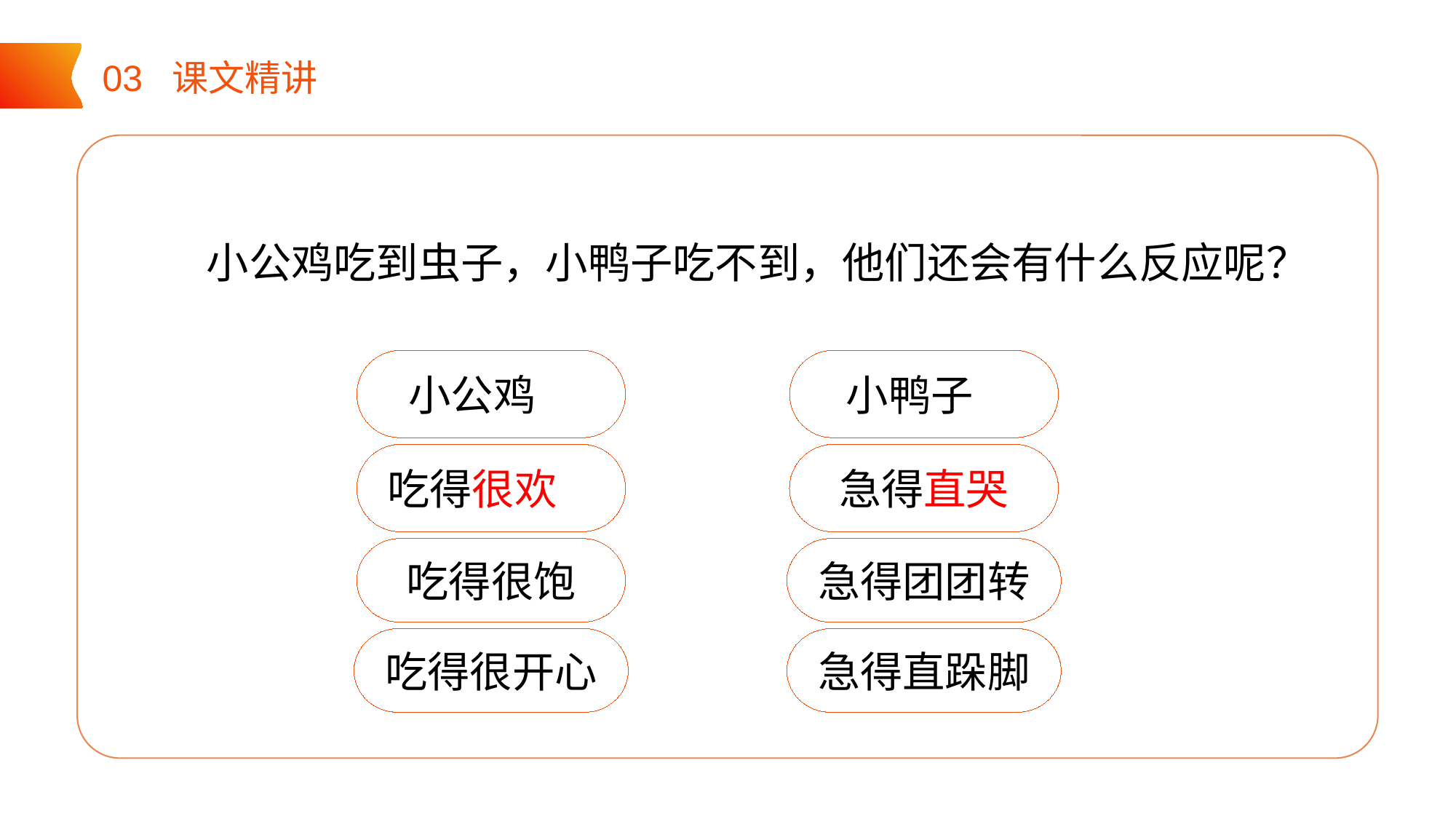

03  课文精讲

    小公鸡吃到虫子，小鸭子吃不到，他们还会有什么反应呢？
小公鸡
小鸭子
吃得很欢
急得直哭
吃得很饱
急得团团转
吃得很开心
急得直跺脚